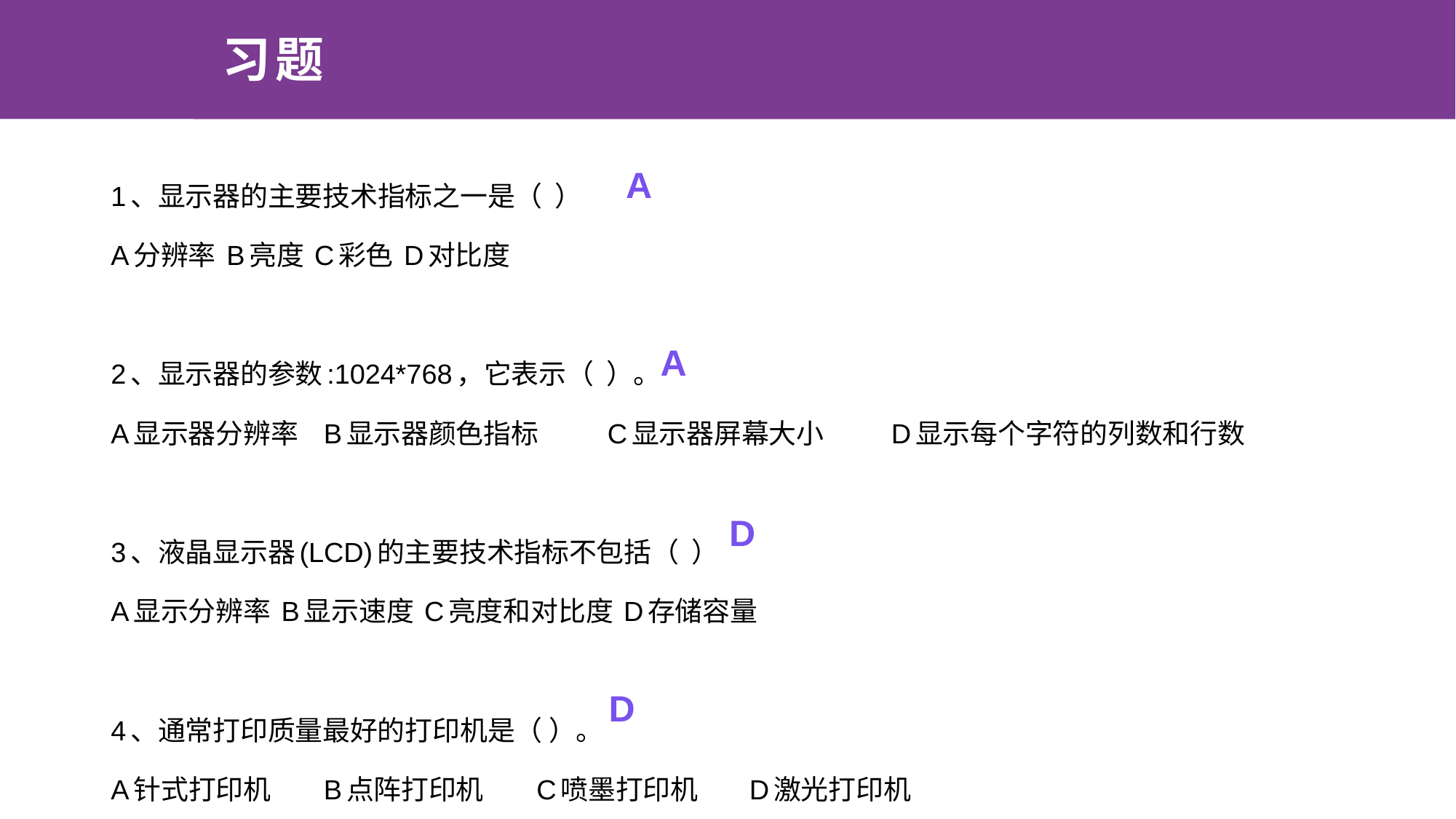

# 习题
1、显示器的主要技术指标之一是（  ）
A分辨率 B亮度 C彩色 D对比度

2、显示器的参数:1024*768，它表示（  ）。
A显示器分辨率	B显示器颜色指标	C显示器屏幕大小	D显示每个字符的列数和行数

3、液晶显示器(LCD)的主要技术指标不包括（  ）
A显示分辨率 B显示速度 C亮度和对比度 D存储容量

4、通常打印质量最好的打印机是（ ）。
A针式打印机	B点阵打印机	C喷墨打印机	D激光打印机
A
A
D
D